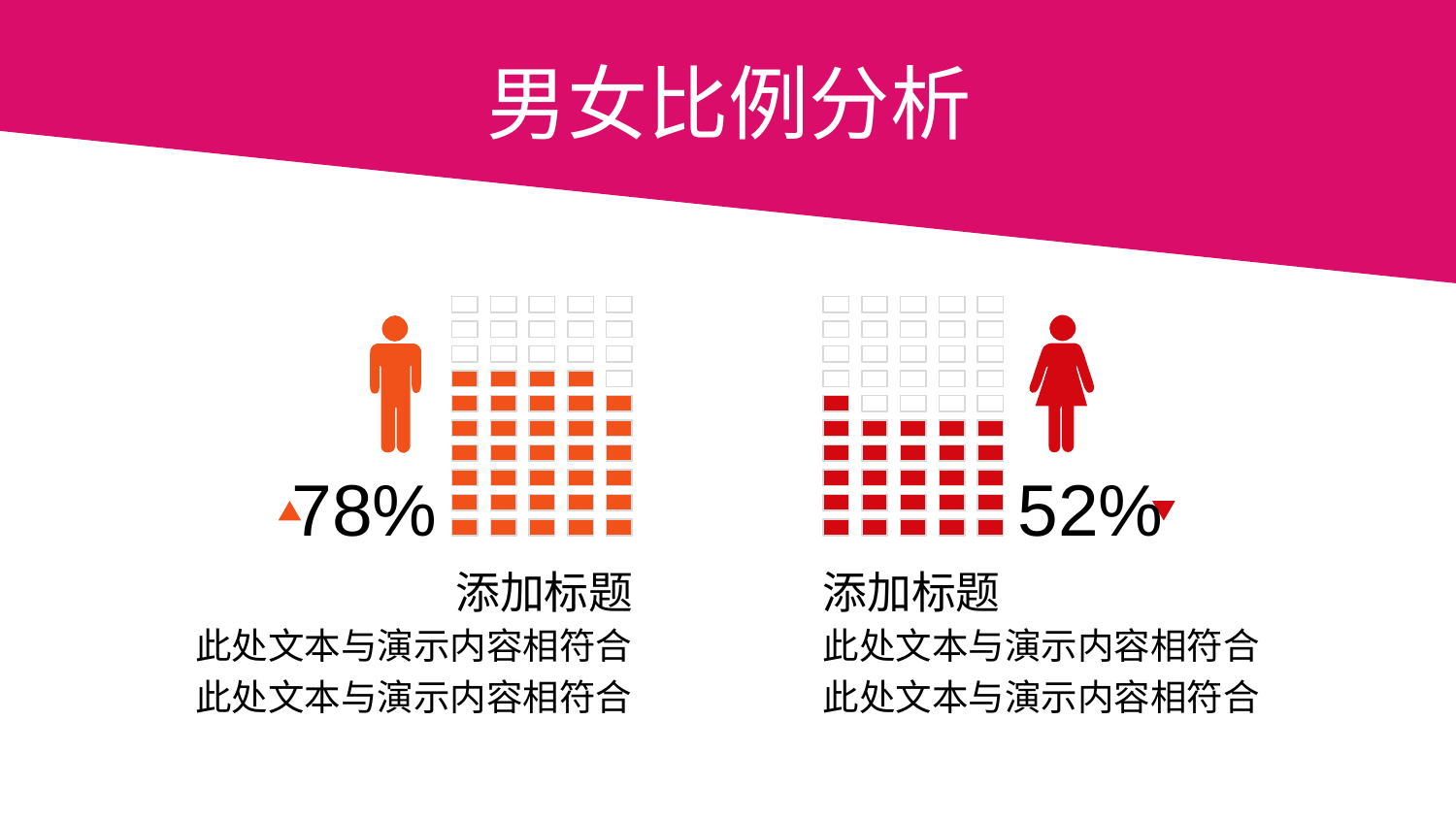

# 男女比例分析
52%
78%
添加标题
添加标题
此处文本与演示内容相符合
此处文本与演示内容相符合
此处文本与演示内容相符合
此处文本与演示内容相符合